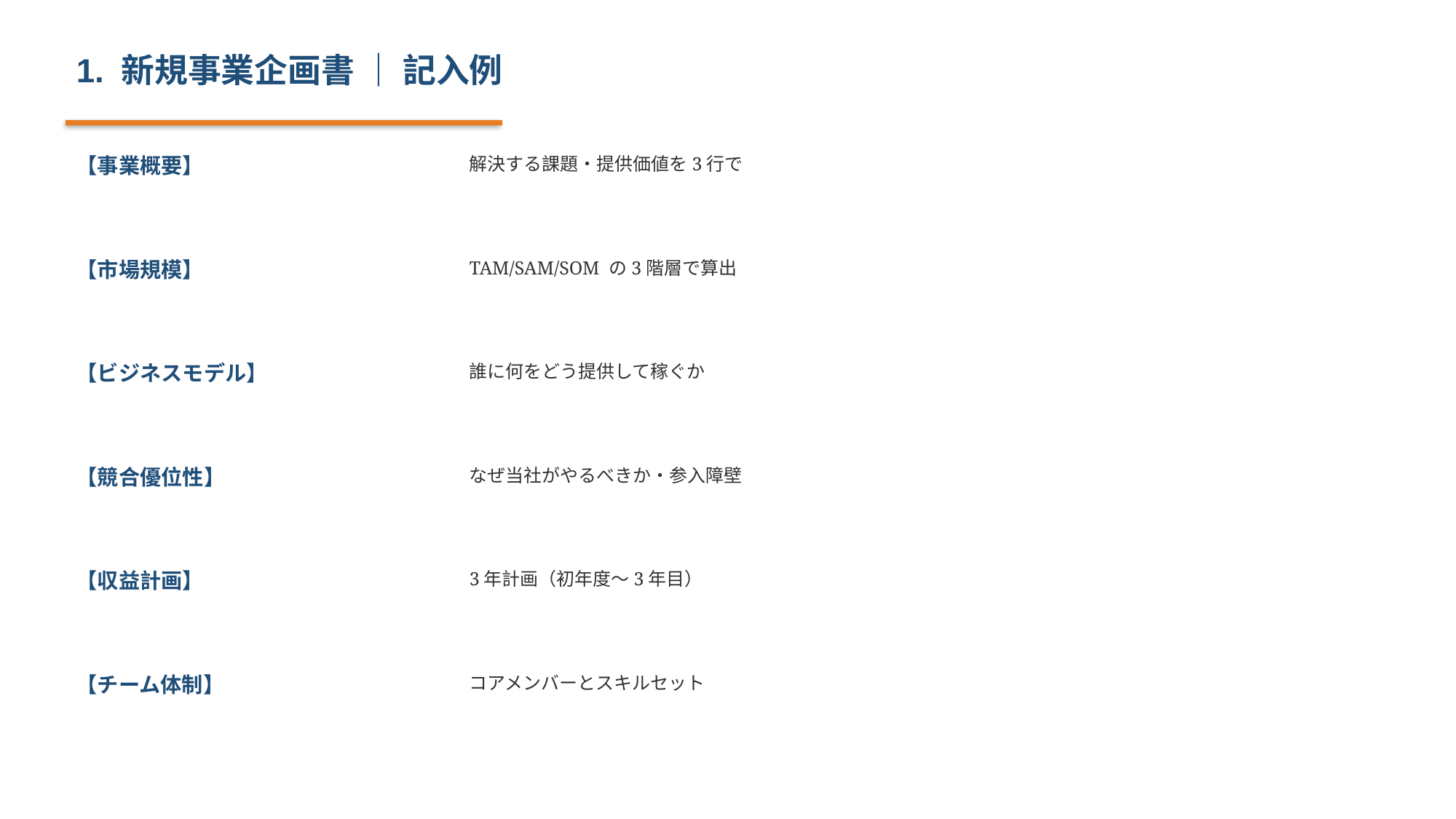

1. 新規事業企画書 ｜ 記入例

【事業概要】
解決する課題・提供価値を3行で
【市場規模】
TAM/SAM/SOM の3階層で算出
【ビジネスモデル】
誰に何をどう提供して稼ぐか
【競合優位性】
なぜ当社がやるべきか・参入障壁
【収益計画】
3年計画（初年度〜3年目）
【チーム体制】
コアメンバーとスキルセット